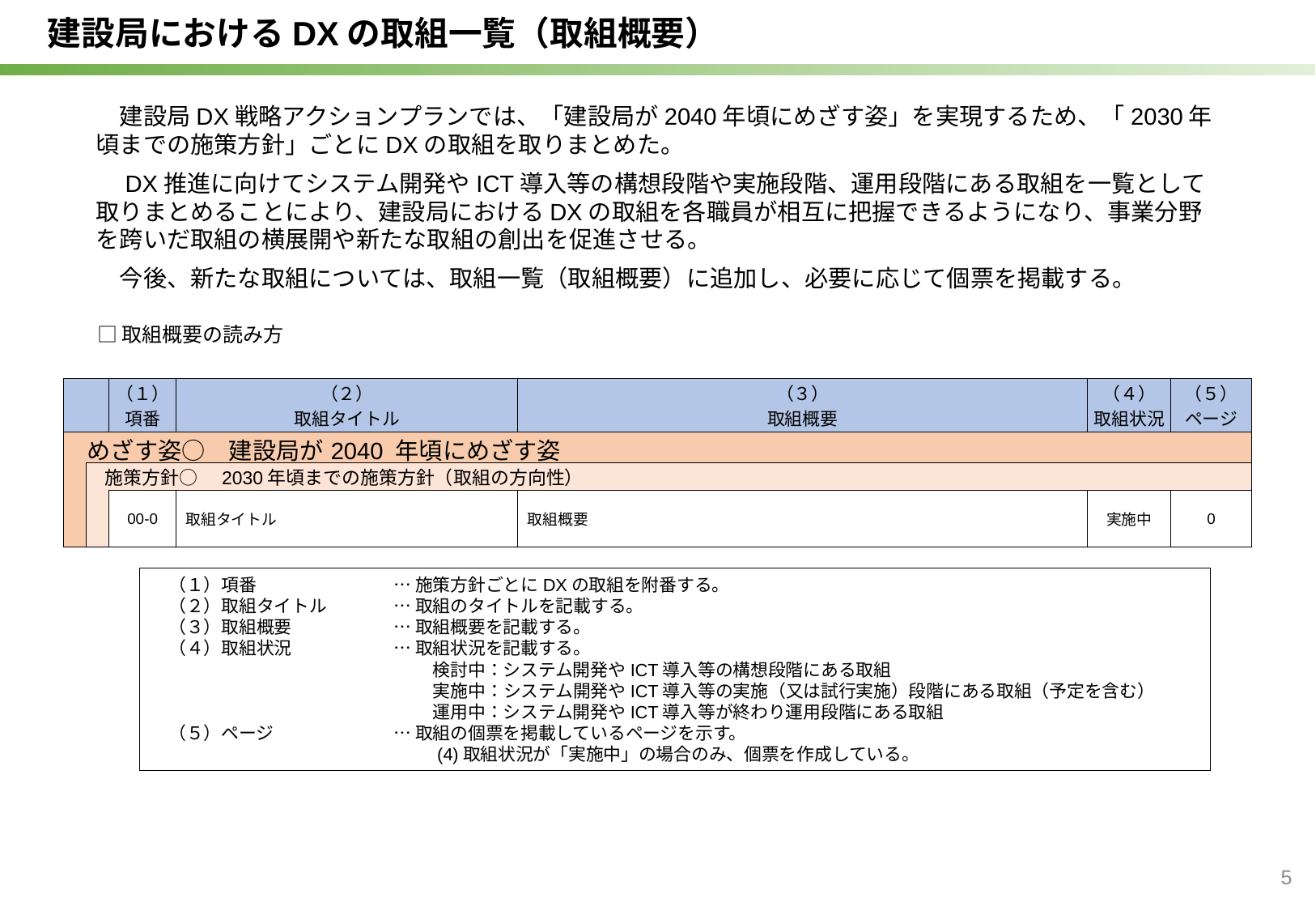

建設局におけるDXの取組一覧（取組概要）
　建設局DX戦略アクションプランでは、「建設局が2040年頃にめざす姿」を実現するため、「2030年頃までの施策方針」ごとにDXの取組を取りまとめた。
　DX推進に向けてシステム開発やICT導入等の構想段階や実施段階、運用段階にある取組を一覧として取りまとめることにより、建設局におけるDXの取組を各職員が相互に把握できるようになり、事業分野を跨いだ取組の横展開や新たな取組の創出を促進させる。
　今後、新たな取組については、取組一覧（取組概要）に追加し、必要に応じて個票を掲載する。
□取組概要の読み方
|  |  | （１） 項番 | （２） 取組タイトル | （３） 取組概要 | （４） 取組状況 | （５） ページ |
| --- | --- | --- | --- | --- | --- | --- |
| めざす姿○　建設局が2040 年頃にめざす姿 |  |  |  |  |  |  |
|  | 施策方針○　2030年頃までの施策方針（取組の方向性） |  |  |  |  |  |
|  |  | 00-0 | 取組タイトル | 取組概要 | 実施中 | 0 |
　（１）項番		… 施策方針ごとにDXの取組を附番する。
　（２）取組タイトル	… 取組のタイトルを記載する。
　（３）取組概要	… 取組概要を記載する。
　（４）取組状況	… 取組状況を記載する。
		　 　検討中：システム開発やICT導入等の構想段階にある取組
		　 　実施中：システム開発やICT導入等の実施（又は試行実施）段階にある取組（予定を含む）
		　 　運用中：システム開発やICT導入等が終わり運用段階にある取組
　（５）ページ	… 取組の個票を掲載しているページを示す。
		　 　(4)取組状況が「実施中」の場合のみ、個票を作成している。
5